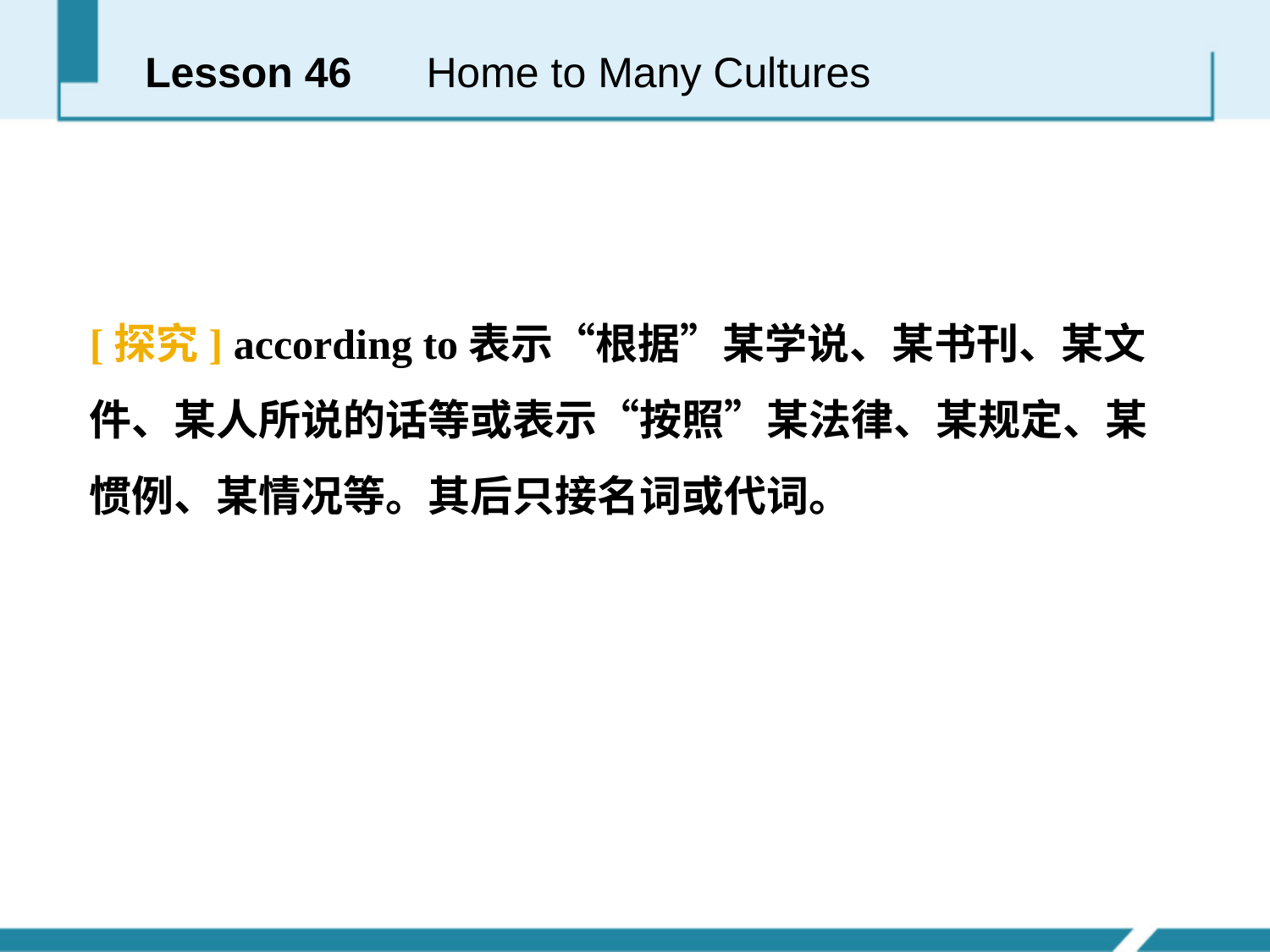

Lesson 46 　Home to Many Cultures

[探究] according to表示“根据”某学说、某书刊、某文件、某人所说的话等或表示“按照”某法律、某规定、某惯例、某情况等。其后只接名词或代词。